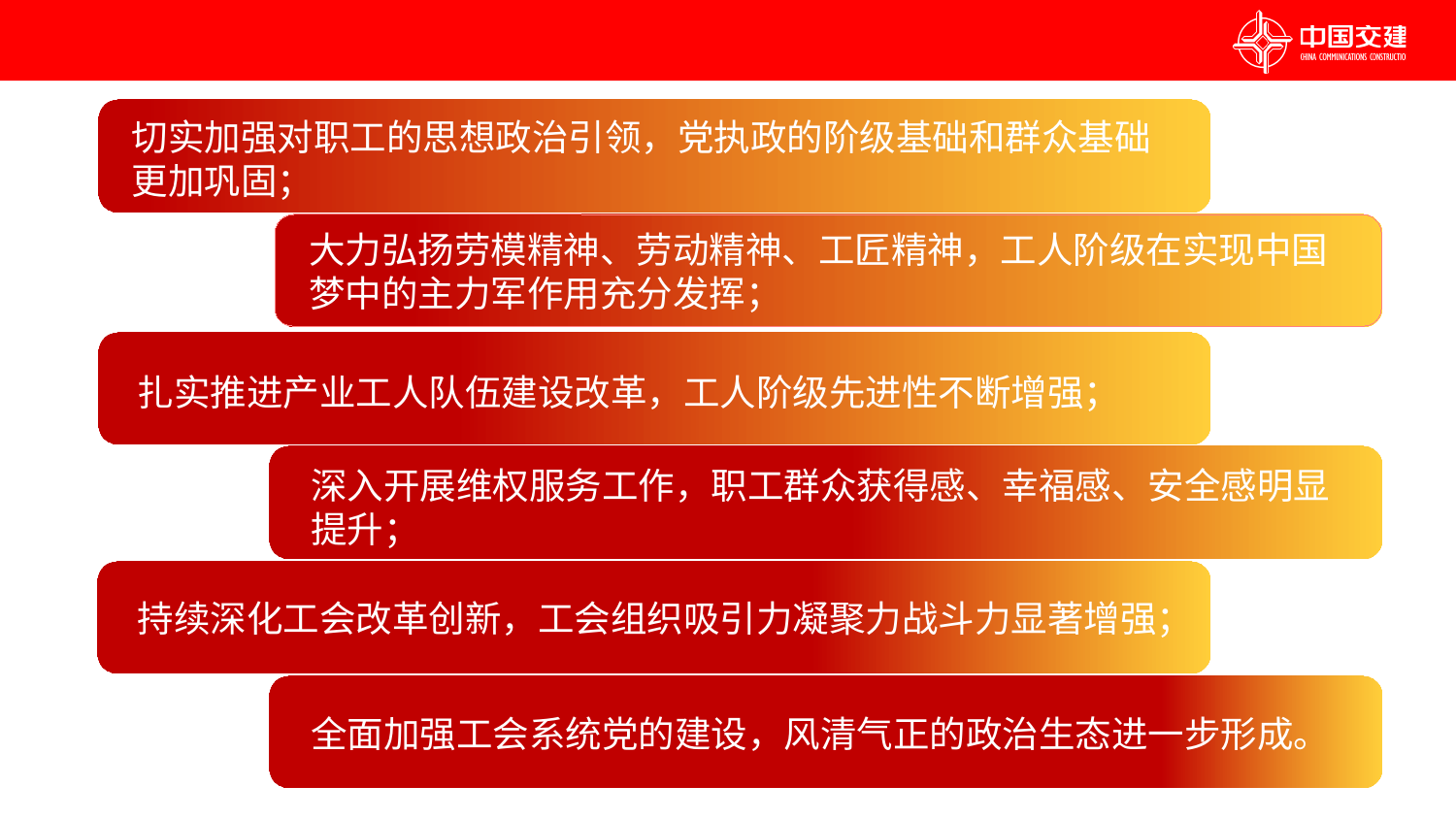

切实加强对职工的思想政治引领，党执政的阶级基础和群众基础
更加巩固；
大力弘扬劳模精神、劳动精神、工匠精神，工人阶级在实现中国梦中的主力军作用充分发挥；

扎实推进产业工人队伍建设改革，工人阶级先进性不断增强；
深入开展维权服务工作，职工群众获得感、幸福感、安全感明显提升；
持续深化工会改革创新，工会组织吸引力凝聚力战斗力显著增强；
全面加强工会系统党的建设，风清气正的政治生态进一步形成。